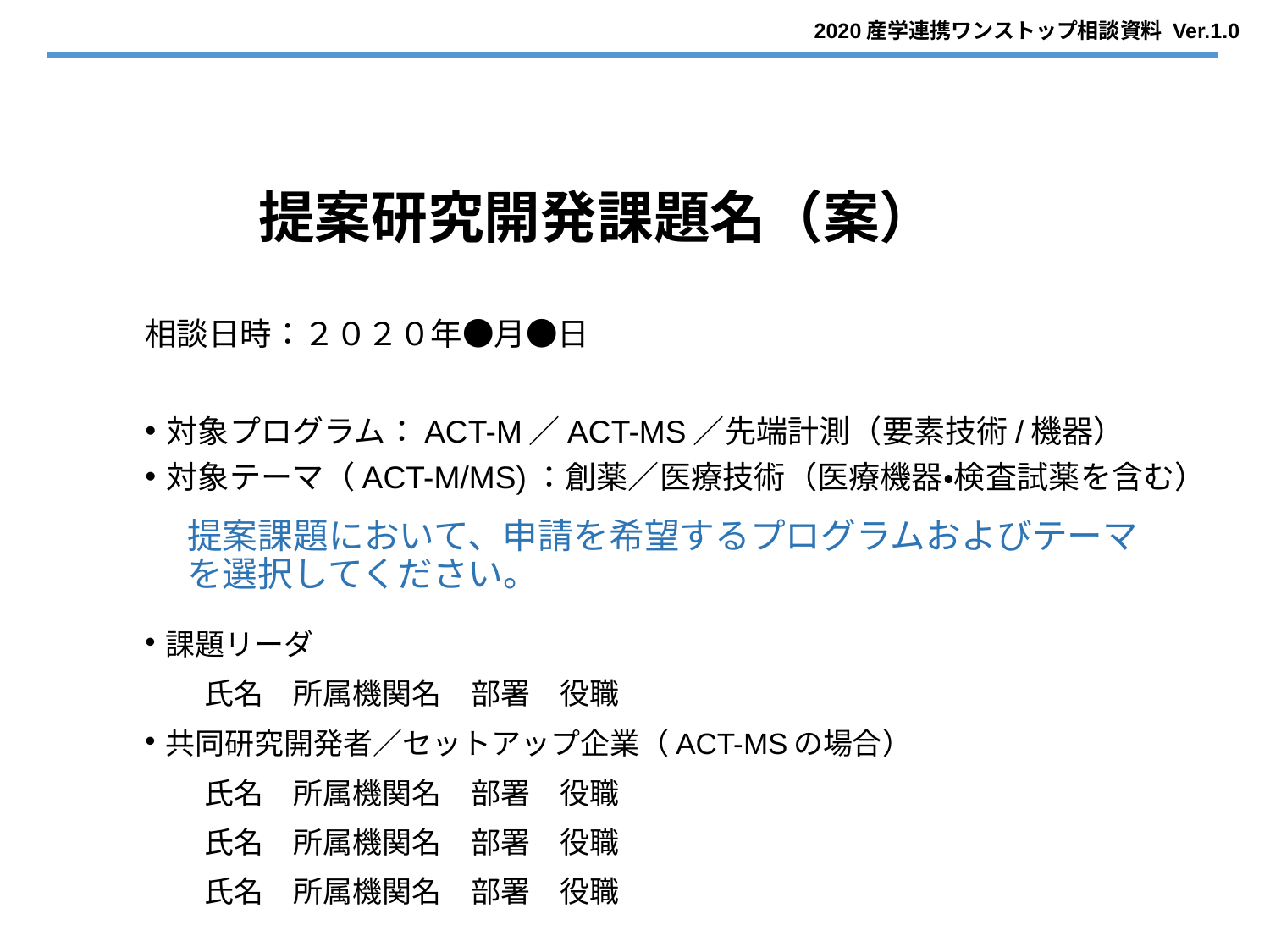

提案研究開発課題名（案）
相談日時：２０２０年●月●日
対象プログラム：ACT-M／ACT-MS／先端計測（要素技術/機器）
対象テーマ（ACT-M/MS)：創薬／医療技術（医療機器・検査試薬を含む）
提案課題において、申請を希望するプログラムおよびテーマを選択してください。
課題リーダ
　　氏名　所属機関名　部署　役職
共同研究開発者／セットアップ企業（ACT-MSの場合）
　　氏名　所属機関名　部署　役職
　　氏名　所属機関名　部署　役職
　　氏名　所属機関名　部署　役職